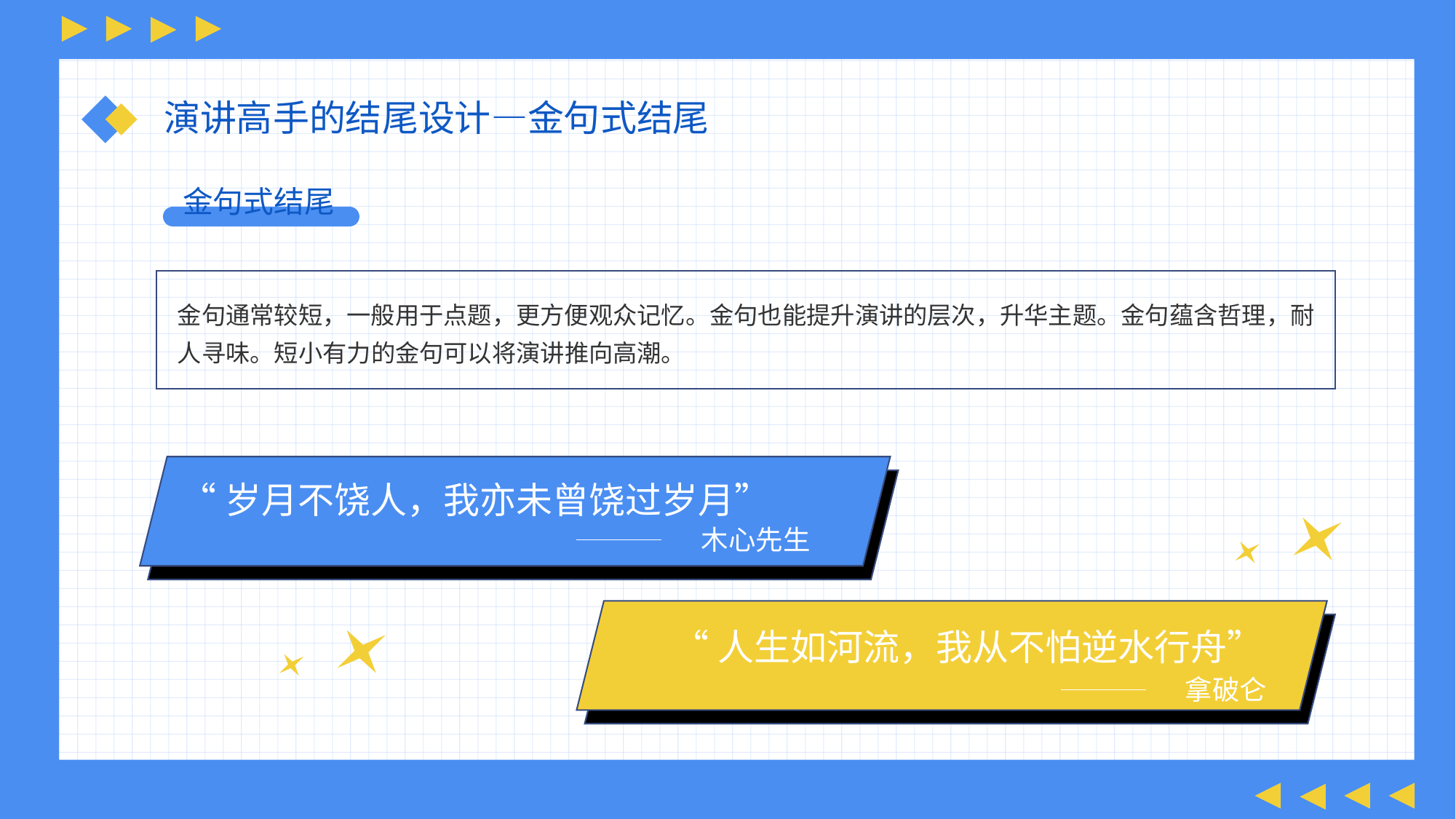

演讲高手的结尾设计—金句式结尾

金句式结尾

金句通常较短，一般用于点题，更方便观众记忆。金句也能提升演讲的层次，升华主题。金句蕴含哲理，耐
人寻味。短小有力的金句可以将演讲推向高潮。

“岁月不饶人，我亦未曾饶过岁月”

木心先生

“人生如河流，我从不怕逆水行舟”

拿破仑